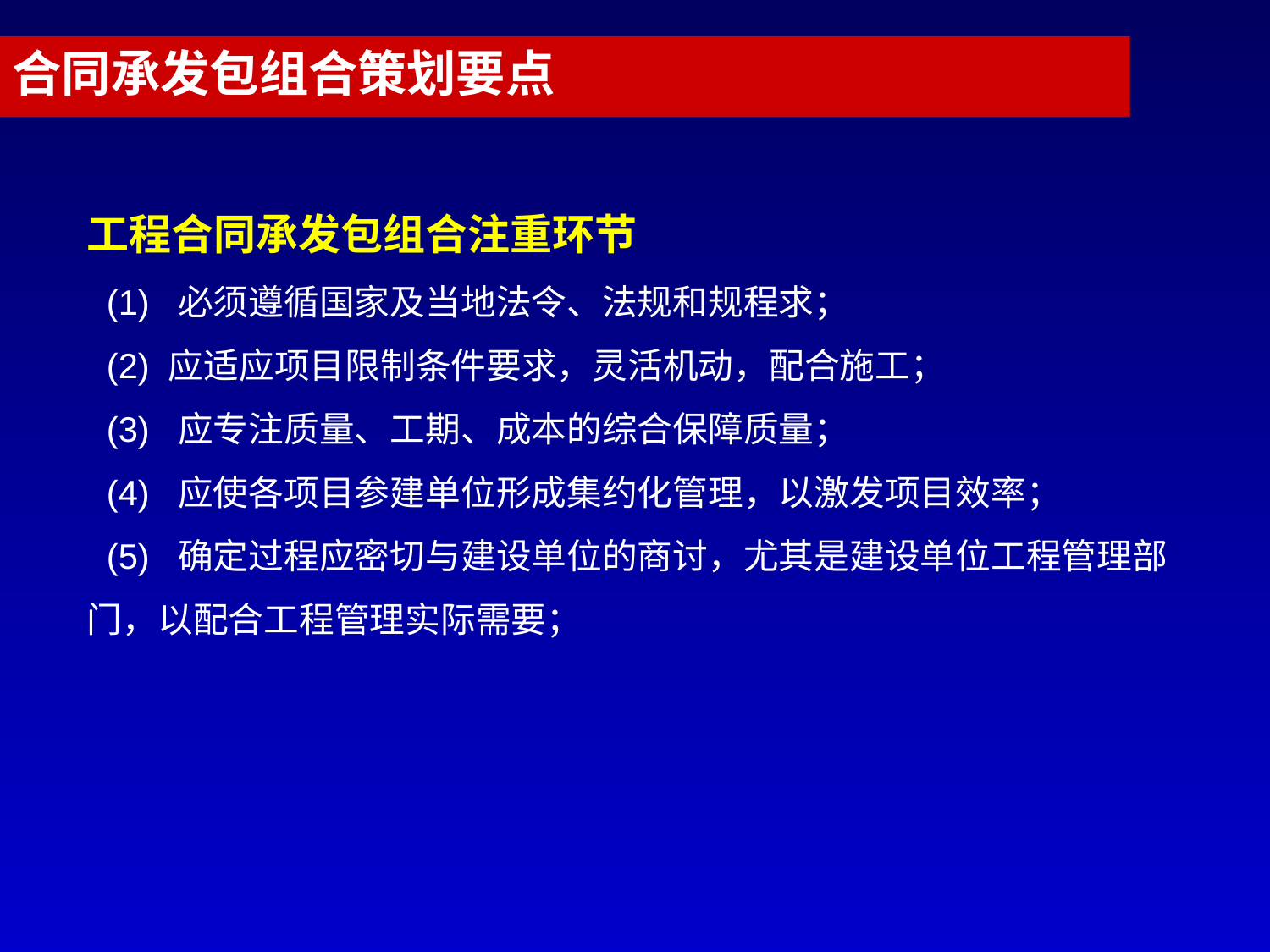

合同承发包组合策划要点
工程合同承发包组合注重环节
  (1)  必须遵循国家及当地法令、法规和规程求；
  (2) 应适应项目限制条件要求，灵活机动，配合施工；
  (3)  应专注质量、工期、成本的综合保障质量；
  (4)  应使各项目参建单位形成集约化管理，以激发项目效率；
  (5)  确定过程应密切与建设单位的商讨，尤其是建设单位工程管理部门，以配合工程管理实际需要；
80